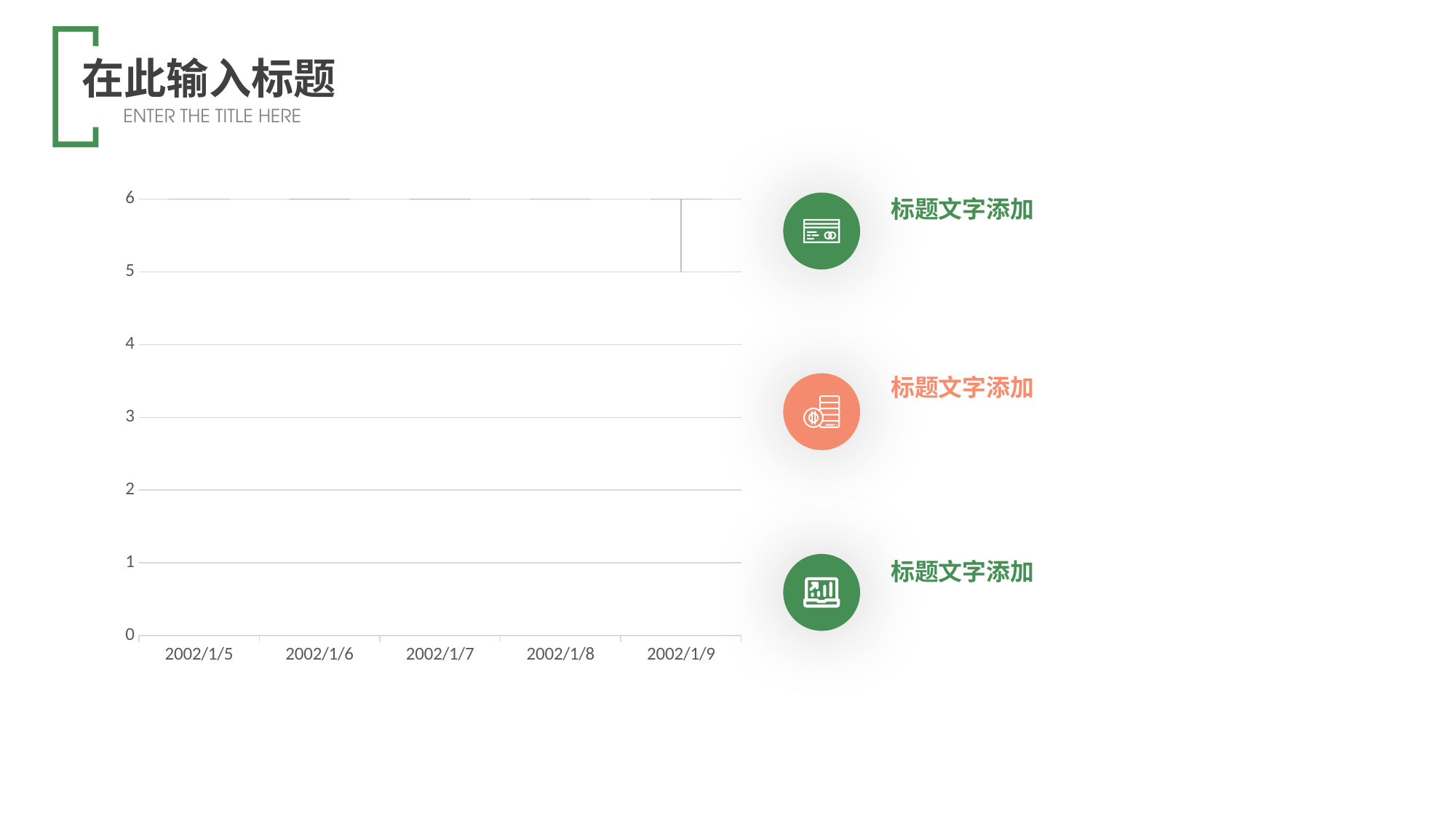

在此输入标题
ENTER THE TITLE HERE

[unsupported chart]

标题文字添加

标题文字添加

标题文字添加